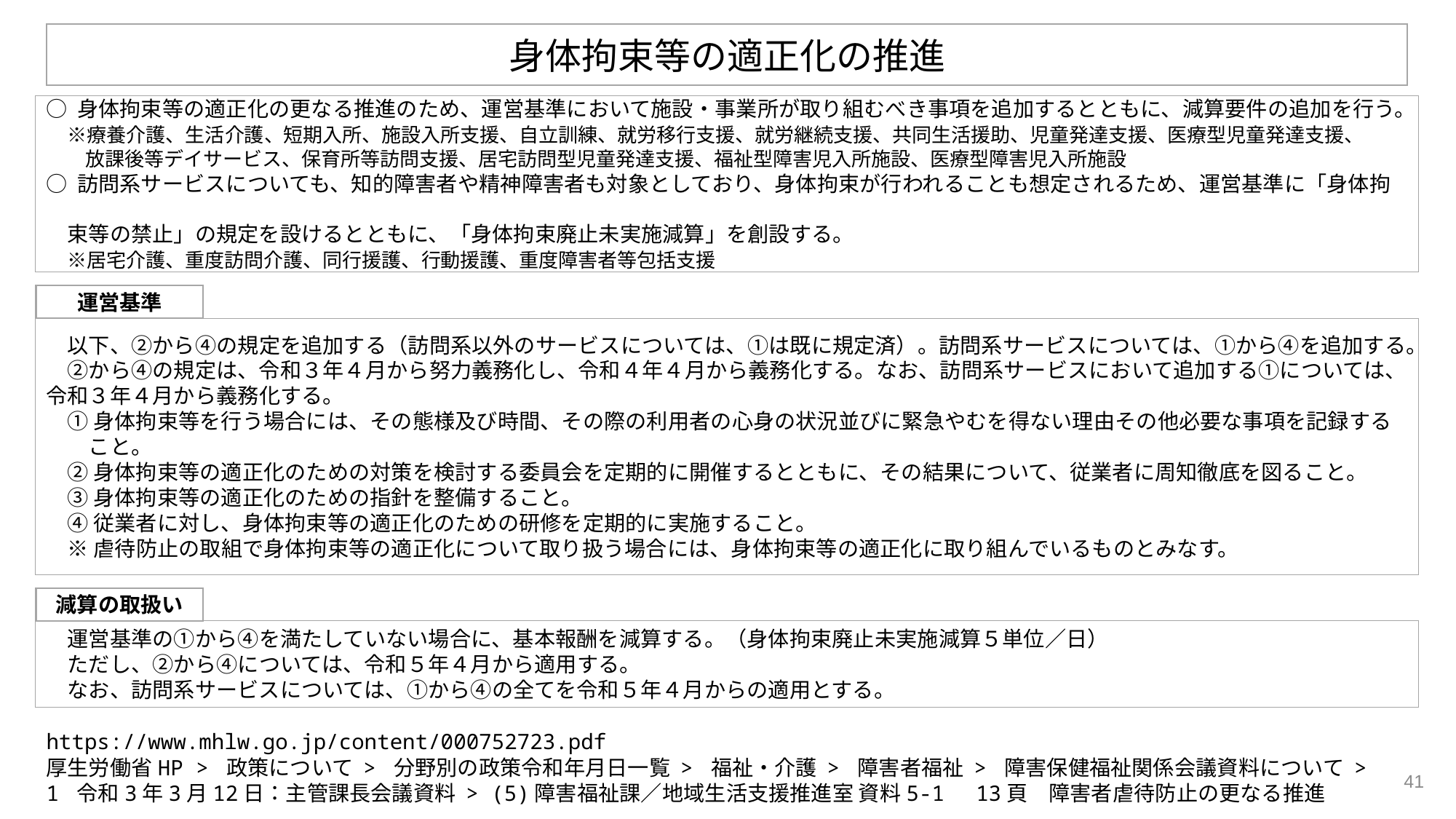

身体拘束等の適正化の推進
○ 身体拘束等の適正化の更なる推進のため、運営基準において施設・事業所が取り組むべき事項を追加するとともに、減算要件の追加を行う。
　※療養介護、生活介護、短期入所、施設入所支援、自立訓練、就労移行支援、就労継続支援、共同生活援助、児童発達支援、医療型児童発達支援、
　　放課後等デイサービス、保育所等訪問支援、居宅訪問型児童発達支援、福祉型障害児入所施設、医療型障害児入所施設
○ 訪問系サービスについても、知的障害者や精神障害者も対象としており、身体拘束が行われることも想定されるため、運営基準に「身体拘
　束等の禁止」の規定を設けるとともに、「身体拘束廃止未実施減算」を創設する。
　※居宅介護、重度訪問介護、同行援護、行動援護、重度障害者等包括支援
運営基準
　以下、②から④の規定を追加する（訪問系以外のサービスについては、①は既に規定済）。訪問系サービスについては、①から④を追加する。
　②から④の規定は、令和３年４月から努力義務化し、令和４年４月から義務化する。なお、訪問系サービスにおいて追加する①については、令和３年４月から義務化する。
　① 身体拘束等を行う場合には、その態様及び時間、その際の利用者の心身の状況並びに緊急やむを得ない理由その他必要な事項を記録する
　　こと。
　② 身体拘束等の適正化のための対策を検討する委員会を定期的に開催するとともに、その結果について、従業者に周知徹底を図ること。
　③ 身体拘束等の適正化のための指針を整備すること。
　④ 従業者に対し、身体拘束等の適正化のための研修を定期的に実施すること。
　※ 虐待防止の取組で身体拘束等の適正化について取り扱う場合には、身体拘束等の適正化に取り組んでいるものとみなす。
減算の取扱い
　運営基準の①から④を満たしていない場合に、基本報酬を減算する。（身体拘束廃止未実施減算５単位／日）
　ただし、②から④については、令和５年４月から適用する。
　なお、訪問系サービスについては、①から④の全てを令和５年４月からの適用とする。
https://www.mhlw.go.jp/content/000752723.pdf
厚生労働省HP > 政策について > 分野別の政策令和年月日一覧 > 福祉・介護 > 障害者福祉 > 障害保健福祉関係会議資料について > 1 令和3年3月12日：主管課長会議資料 > (5)障害福祉課／地域生活支援推進室 資料5-1　13頁　障害者虐待防止の更なる推進
41